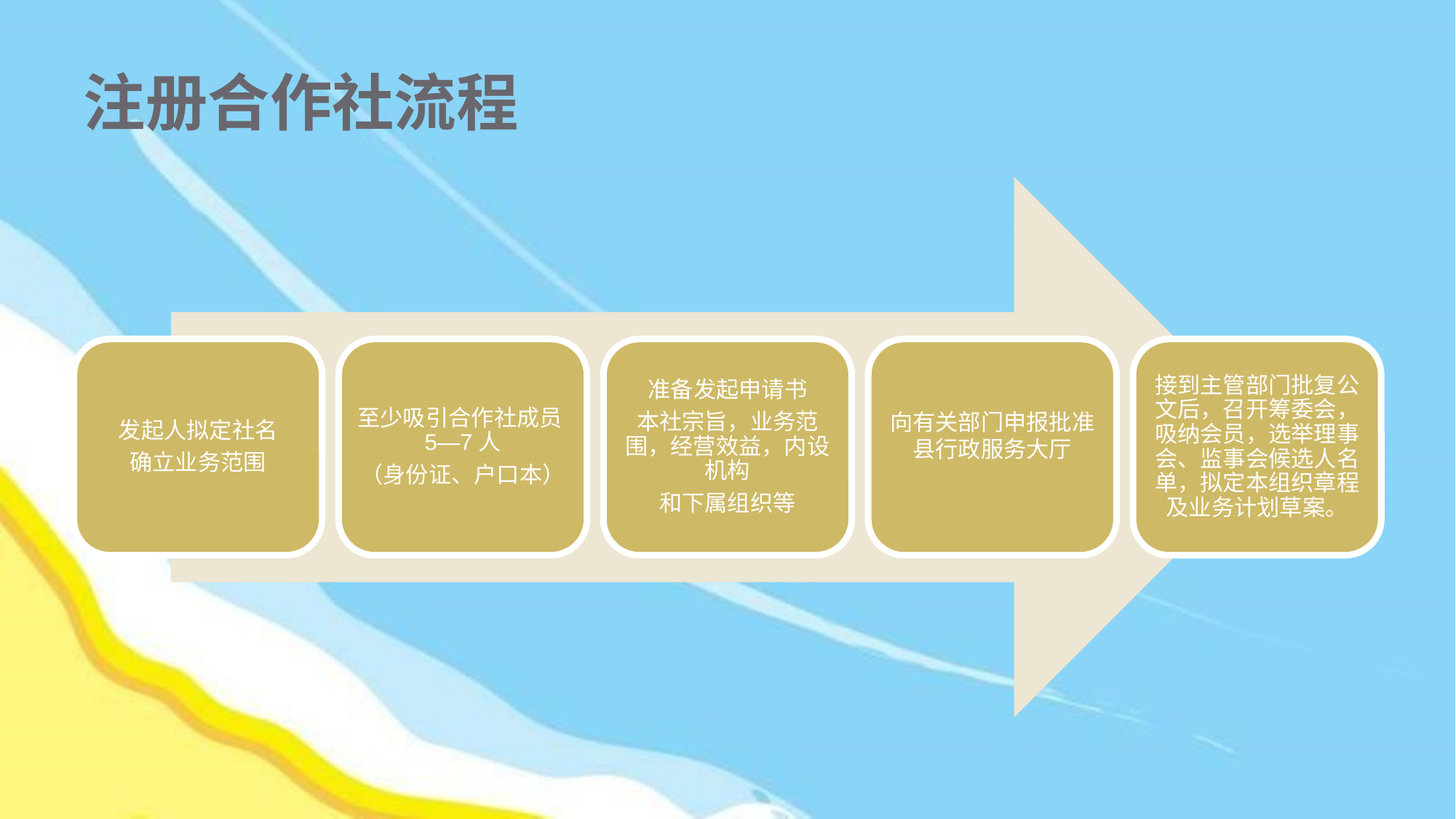

# 注册合作社流程
发起人拟定社名
确立业务范围
至少吸引合作社成员5—7人
（身份证、户口本）
准备发起申请书
本社宗旨，业务范围，经营效益，内设机构
和下属组织等
向有关部门申报批准
县行政服务大厅

接到主管部门批复公文后，召开筹委会，吸纳会员，选举理事会、监事会候选人名单，拟定本组织章程及业务计划草案。